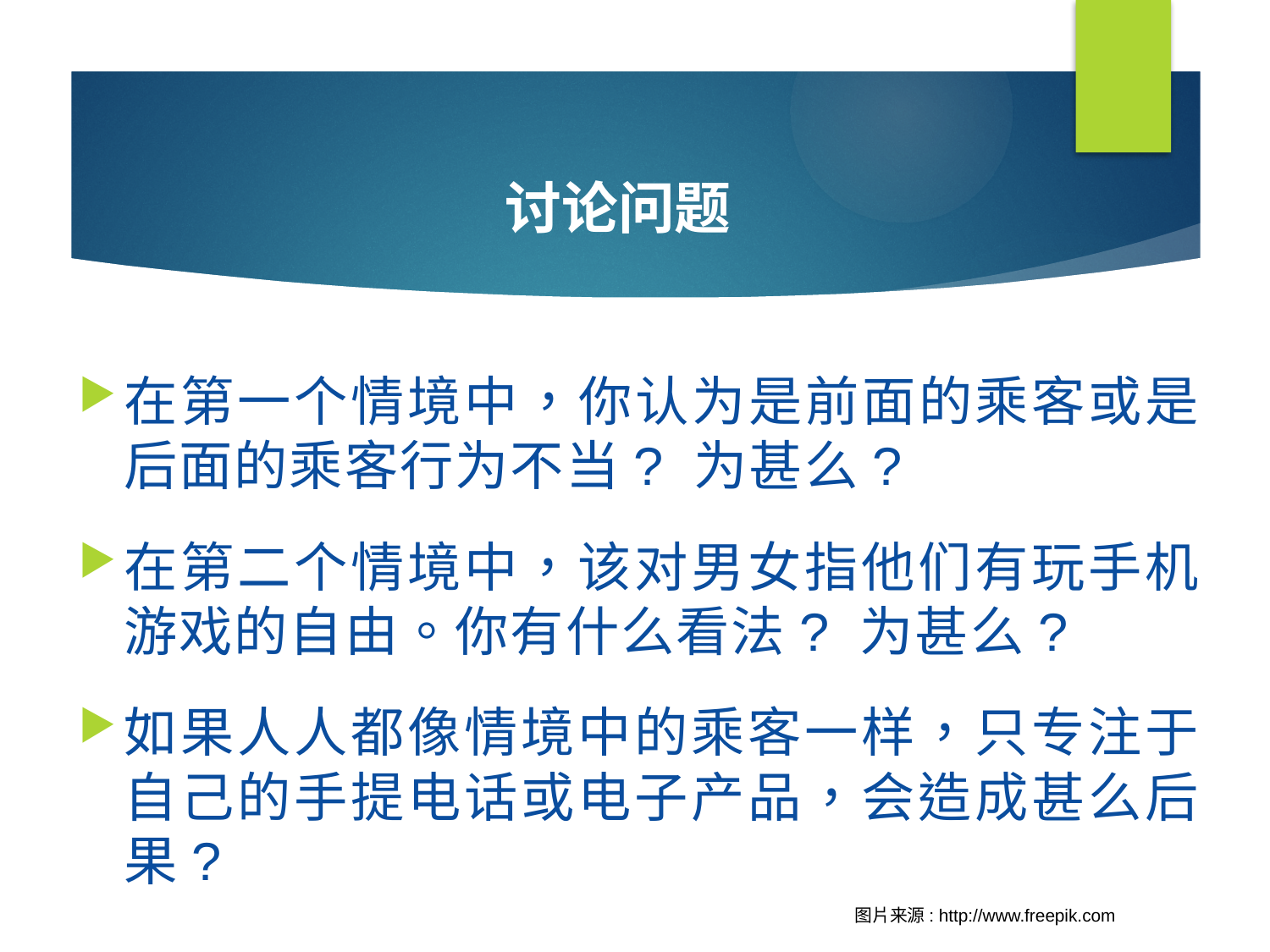

# 讨论问题
在第一个情境中，你认为是前面的乘客或是后面的乘客行为不当? 为甚么?
在第二个情境中，该对男女指他们有玩手机游戏的自由。你有什么看法? 为甚么?
如果人人都像情境中的乘客一样，只专注于自己的手提电话或电子产品，会造成甚么后果?

图片来源: http://www.freepik.com